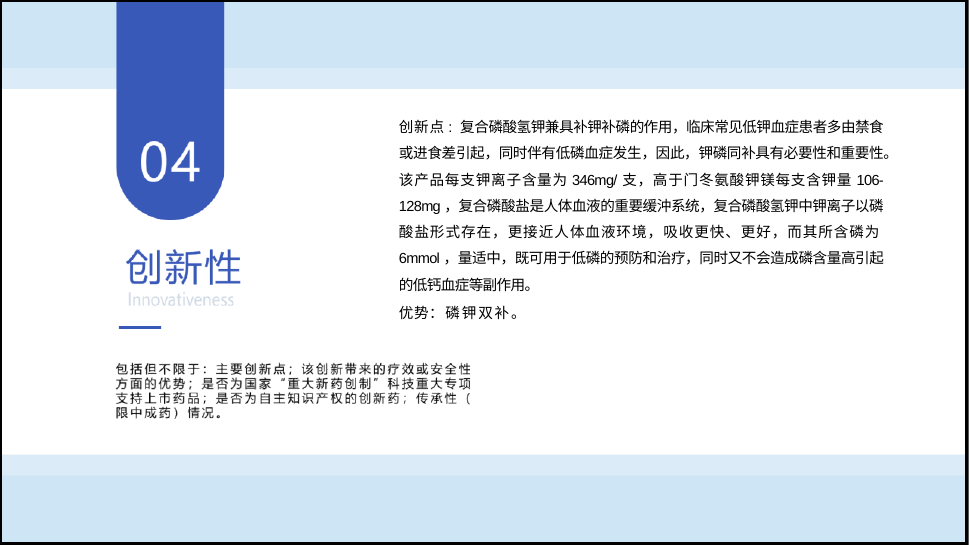

创新点: 复合磷酸氢钾兼具补钾补磷的作用，临床常见低钾血症患者多由禁食或进食差引起，同时伴有低磷血症发生，因此，钾磷同补具有必要性和重要性。该产品每支钾离子含量为346mg/支，高于门冬氨酸钾镁每支含钾量106-128mg，复合磷酸盐是人体血液的重要缓沖系统，复合磷酸氢钾中钾离子以磷酸盐形式存在，更接近人体血液环境，吸收更快、更好，而其所含磷为6mmol，量适中，既可用于低磷的预防和治疗，同时又不会造成磷含量高引起的低钙血症等副作用。
优势：磷钾双补。